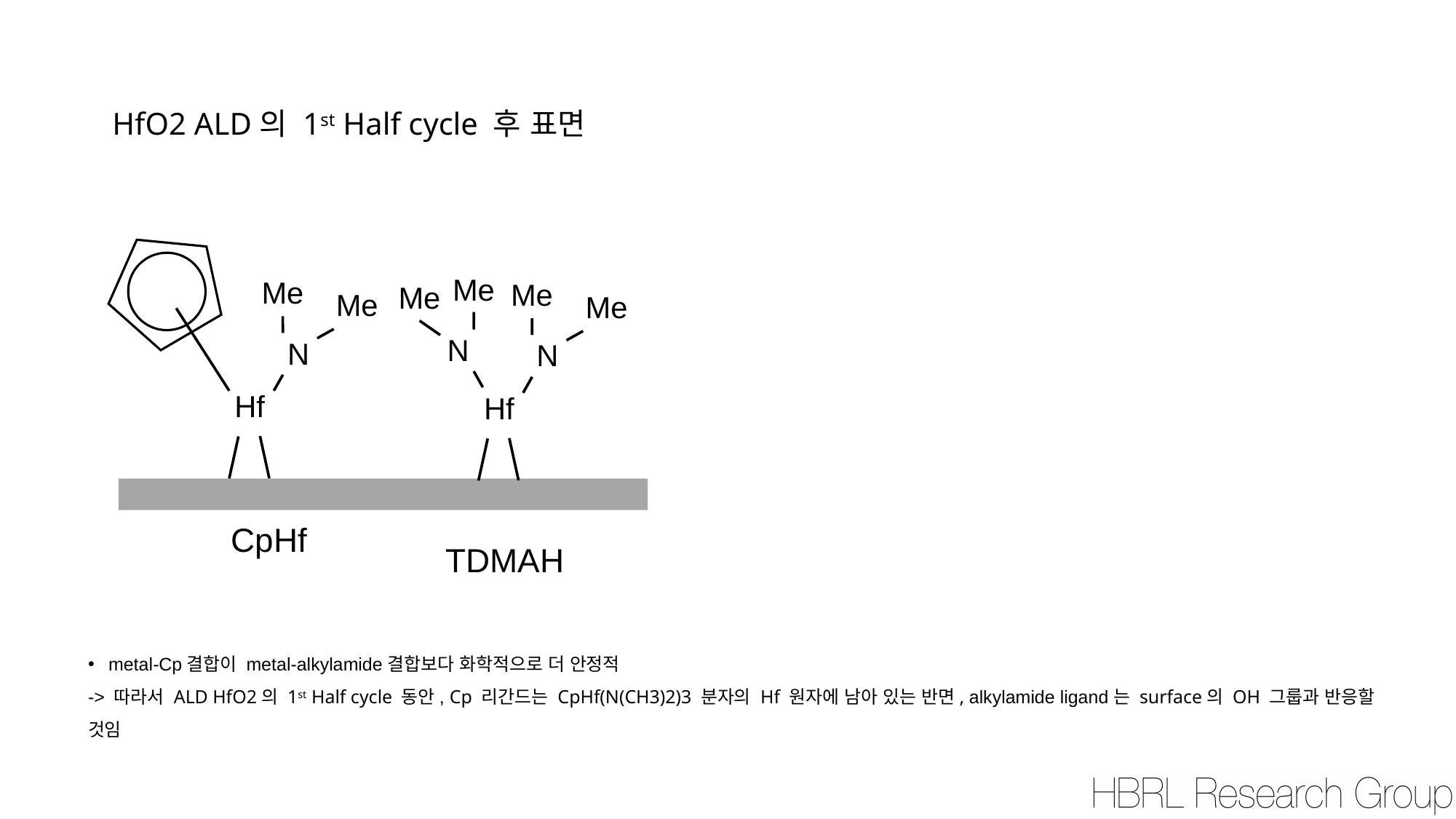

HfO2 ALD의 1st Half cycle 후 표면

Me
Me
Me
N
Hf
Me
Me
N
Me
N
Hf

CpHf
TDMAH
metal-Cp결합이 metal-alkylamide결합보다 화학적으로 더 안정적
-> 따라서 ALD HfO2의 1st Half cycle 동안, Cp 리간드는 CpHf(N(CH3)2)3 분자의 Hf 원자에 남아 있는 반면, alkylamide ligand는 surface의 OH 그룹과 반응할 것임